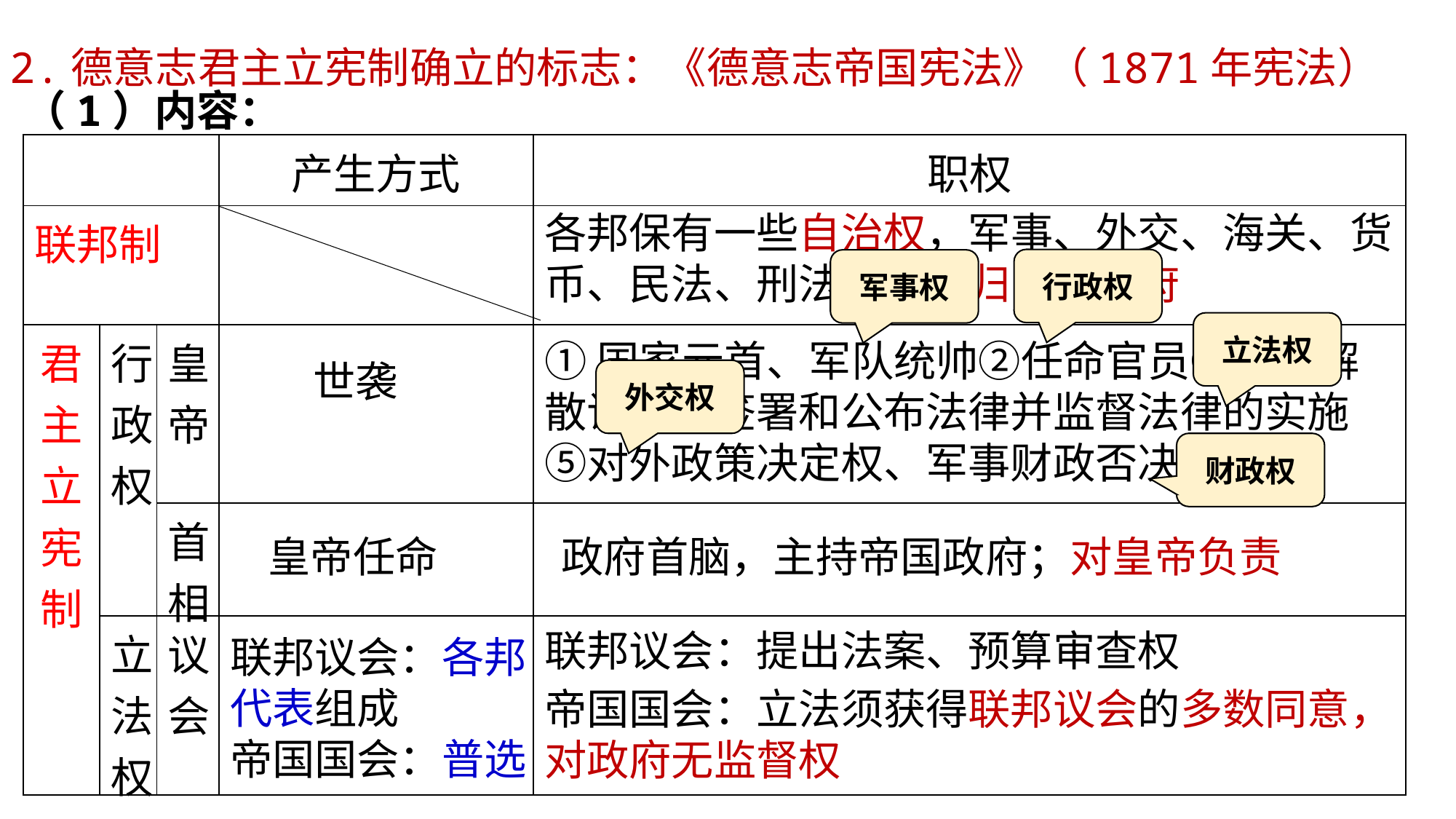

2.德意志君主立宪制确立的标志：《德意志帝国宪法》（1871年宪法）
（1）内容：
|  |  |  | 产生方式 | 职权 |
| --- | --- | --- | --- | --- |
| 联邦制 |  |  |  |  |
| 君主立宪制 | 行政权 | 皇帝 |  |  |
|  |  | 首相 |  |  |
|  | 立法权 | 议会 |  |  |
各邦保有一些自治权，军事、外交、海关、货币、民法、刑法等权力归中央政府
行政权
军事权
立法权
①国家元首、军队统帅②任命官员③召集解散议会④签署和公布法律并监督法律的实施⑤对外政策决定权、军事财政否决权
世袭
外交权
财政权
皇帝任命
政府首脑，主持帝国政府；对皇帝负责
联邦议会：提出法案、预算审查权
联邦议会：各邦代表组成
帝国国会：普选
帝国国会：立法须获得联邦议会的多数同意，对政府无监督权